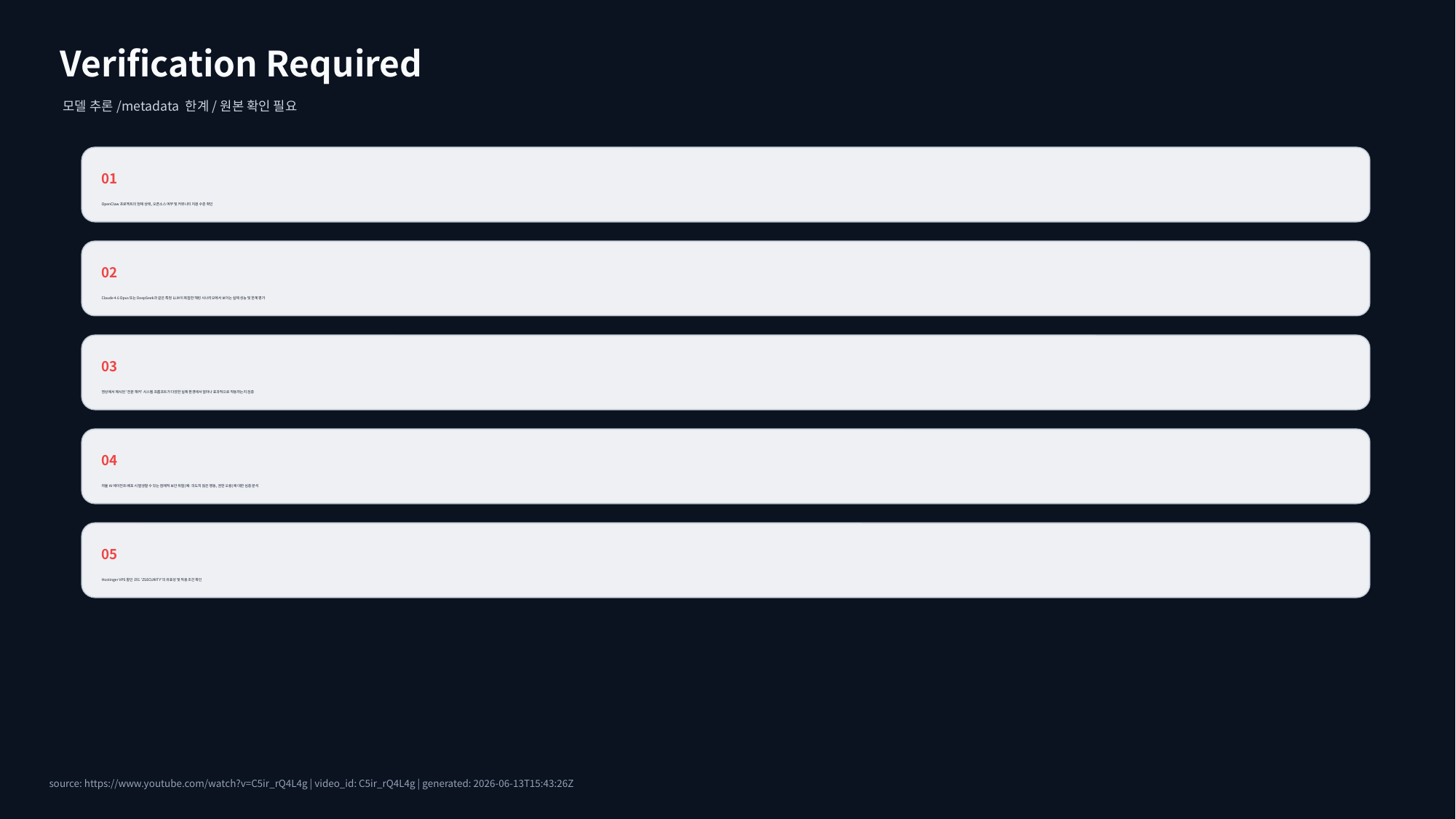

Verification Required
모델 추론/metadata 한계/원본 확인 필요

01
OpenClaw 프로젝트의 현재 상태, 오픈소스 여부 및 커뮤니티 지원 수준 확인

02
Claude 4.6 Opus 또는 DeepSeek과 같은 특정 LLM이 복잡한 해킹 시나리오에서 보이는 실제 성능 및 한계 평가

03
영상에서 제시된 '전문 해커' 시스템 프롬프트가 다양한 실제 환경에서 얼마나 효과적으로 작동하는지 검증

04
자율 AI 에이전트 배포 시 발생할 수 있는 잠재적 보안 위험(예: 의도치 않은 행동, 권한 오용)에 대한 심층 분석

05
Hostinger VPS 할인 코드 'ZSECURITY'의 유효성 및 적용 조건 확인
source: https://www.youtube.com/watch?v=C5ir_rQ4L4g | video_id: C5ir_rQ4L4g | generated: 2026-06-13T15:43:26Z